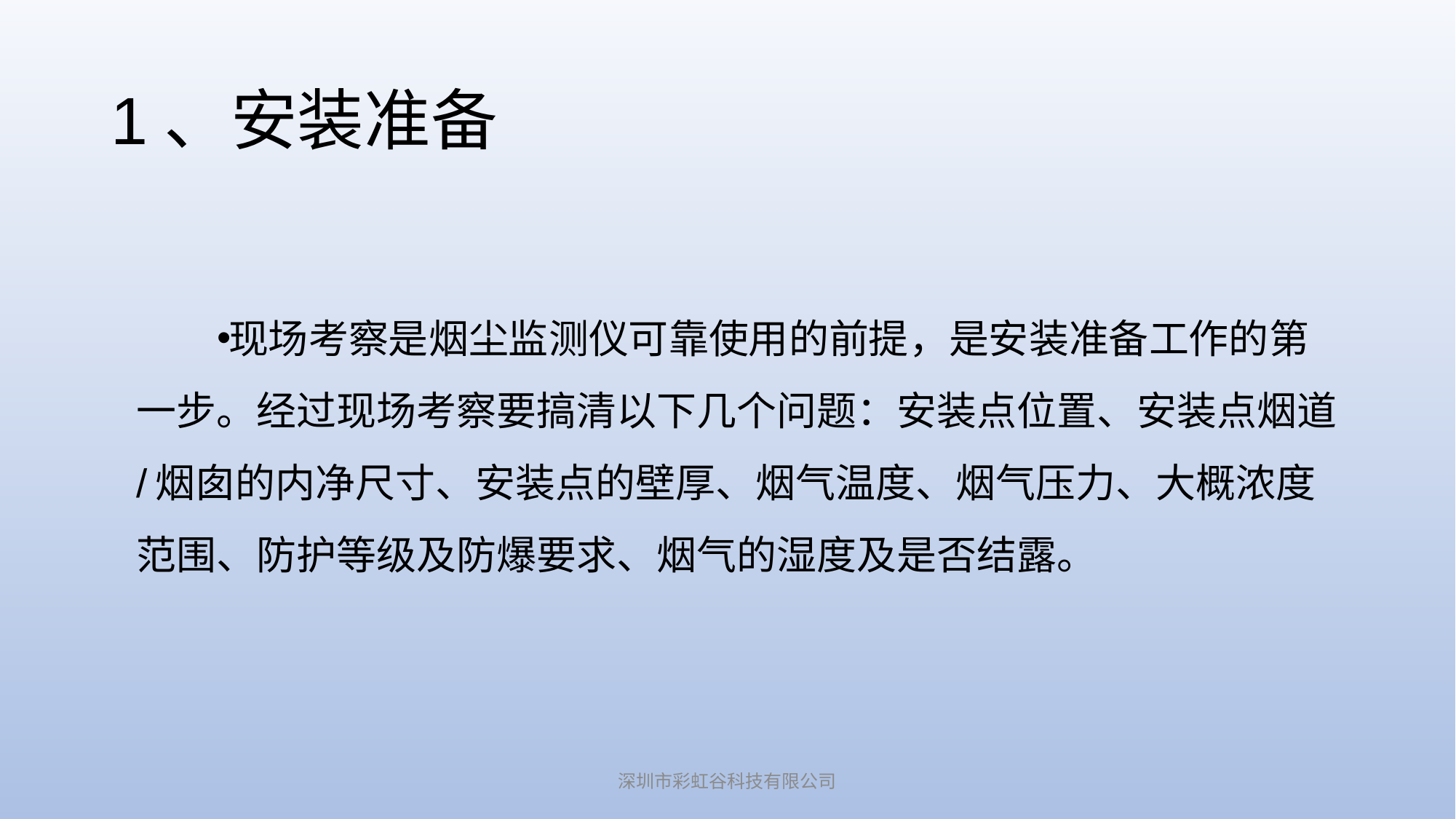

# 1、安装准备
现场考察是烟尘监测仪可靠使用的前提，是安装准备工作的第一步。经过现场考察要搞清以下几个问题：安装点位置、安装点烟道/烟囱的内净尺寸、安装点的壁厚、烟气温度、烟气压力、大概浓度范围、防护等级及防爆要求、烟气的湿度及是否结露。

深圳市彩虹谷科技有限公司
9